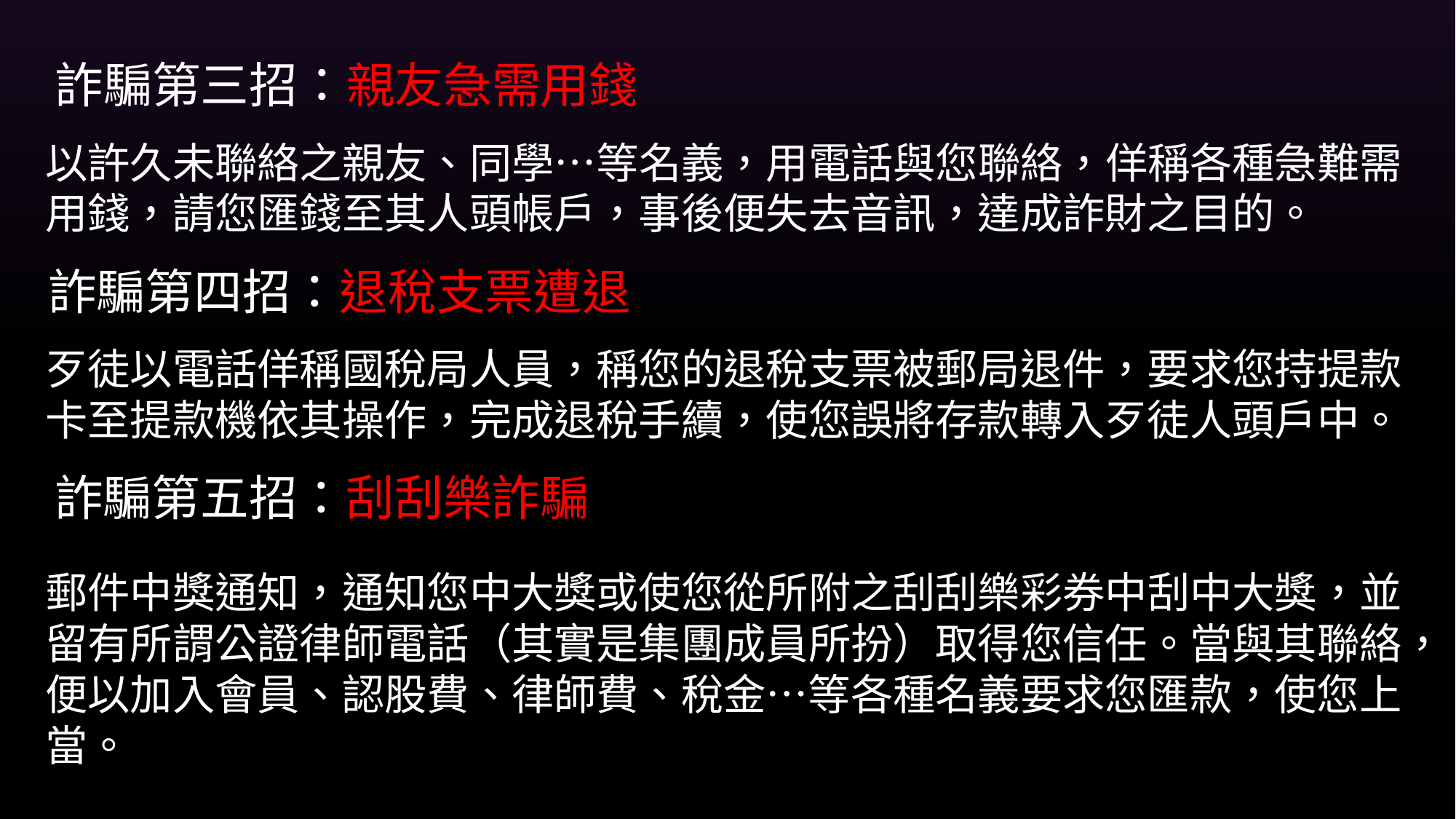

詐騙第三招：親友急需用錢
以許久未聯絡之親友、同學…等名義，用電話與您聯絡，佯稱各種急難需用錢，請您匯錢至其人頭帳戶，事後便失去音訊，達成詐財之目的。
詐騙第四招：退稅支票遭退
歹徒以電話佯稱國稅局人員，稱您的退稅支票被郵局退件，要求您持提款卡至提款機依其操作，完成退稅手續，使您誤將存款轉入歹徒人頭戶中。
詐騙第五招：刮刮樂詐騙
郵件中獎通知，通知您中大獎或使您從所附之刮刮樂彩券中刮中大獎，並留有所謂公證律師電話（其實是集團成員所扮）取得您信任。當與其聯絡，便以加入會員、認股費、律師費、稅金…等各種名義要求您匯款，使您上當。